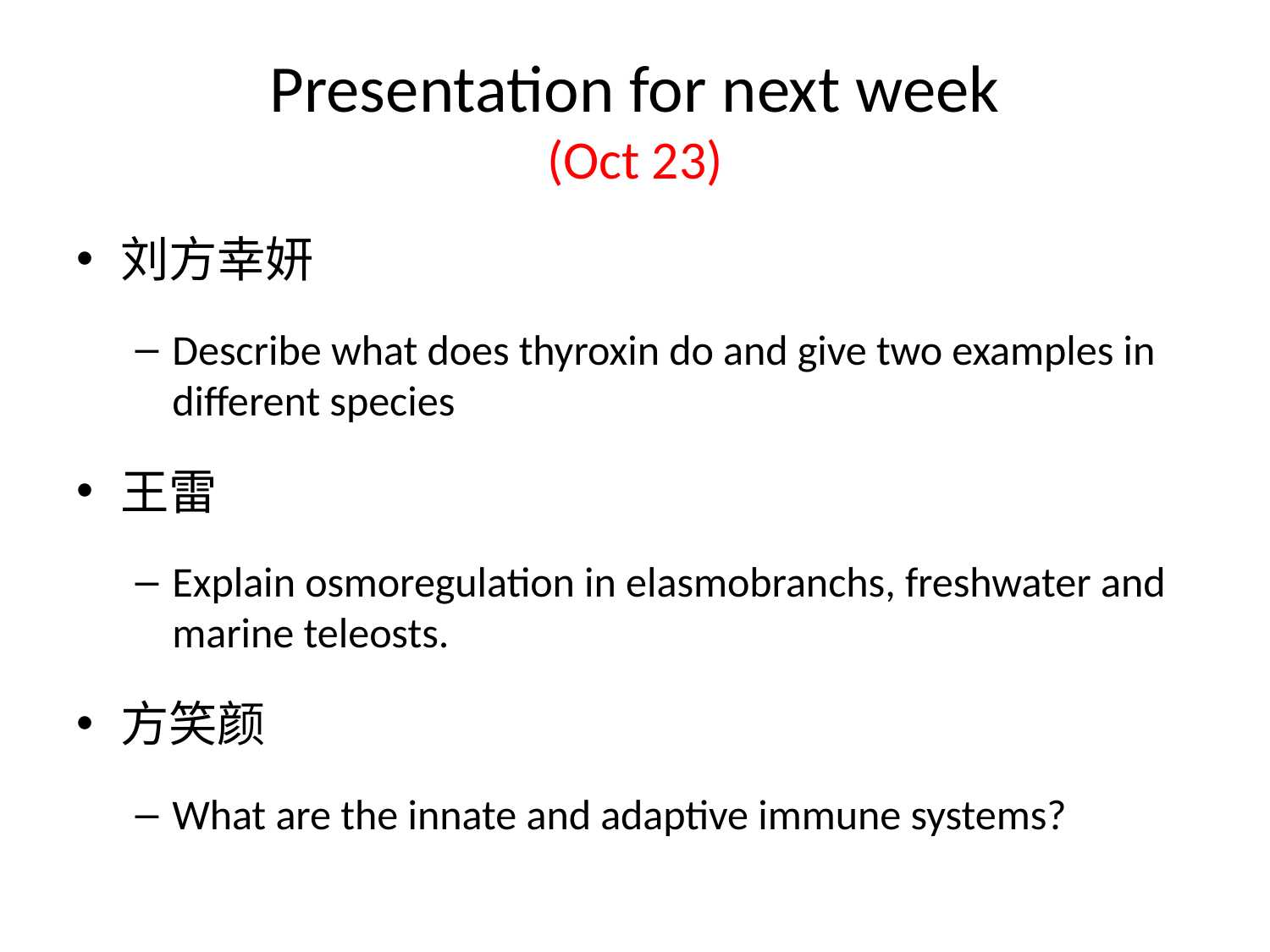

# Presentation for next week (Oct 23)
刘方幸妍
Describe what does thyroxin do and give two examples in different species
王雷
Explain osmoregulation in elasmobranchs, freshwater and marine teleosts.
方笑颜
What are the innate and adaptive immune systems?